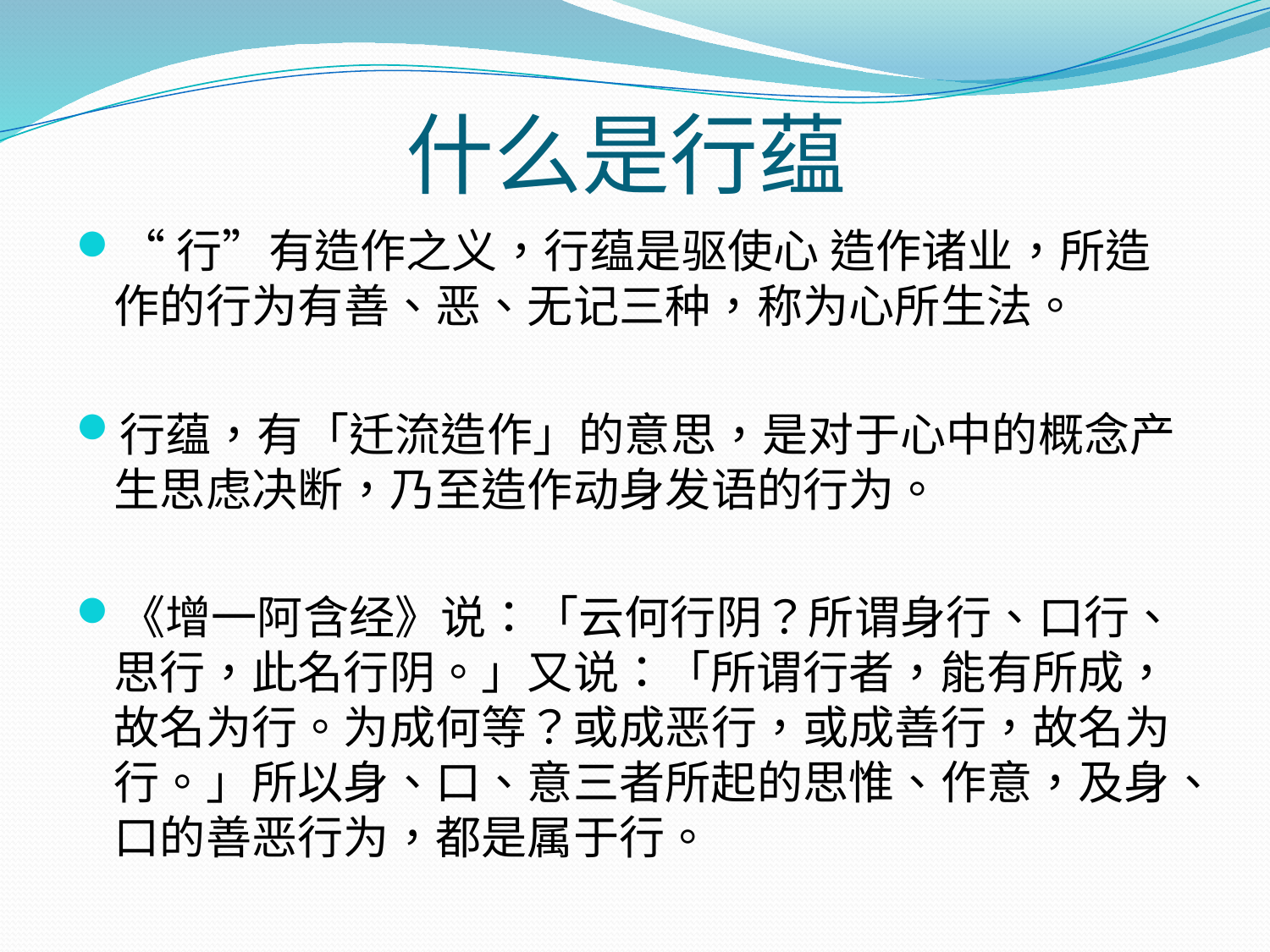

# 什么是行蕴
“行”有造作之义，行蕴是驱使心 造作诸业，所造作的行为有善、恶、无记三种，称为心所生法。

行蕴，有「迁流造作」的意思，是对于心中的概念产生思虑决断，乃至造作动身发语的行为。

《增一阿含经》说：「云何行阴？所谓身行、口行、思行，此名行阴。」又说：「所谓行者，能有所成，故名为行。为成何等？或成恶行，或成善行，故名为行。」所以身、口、意三者所起的思惟、作意，及身、口的善恶行为，都是属于行。